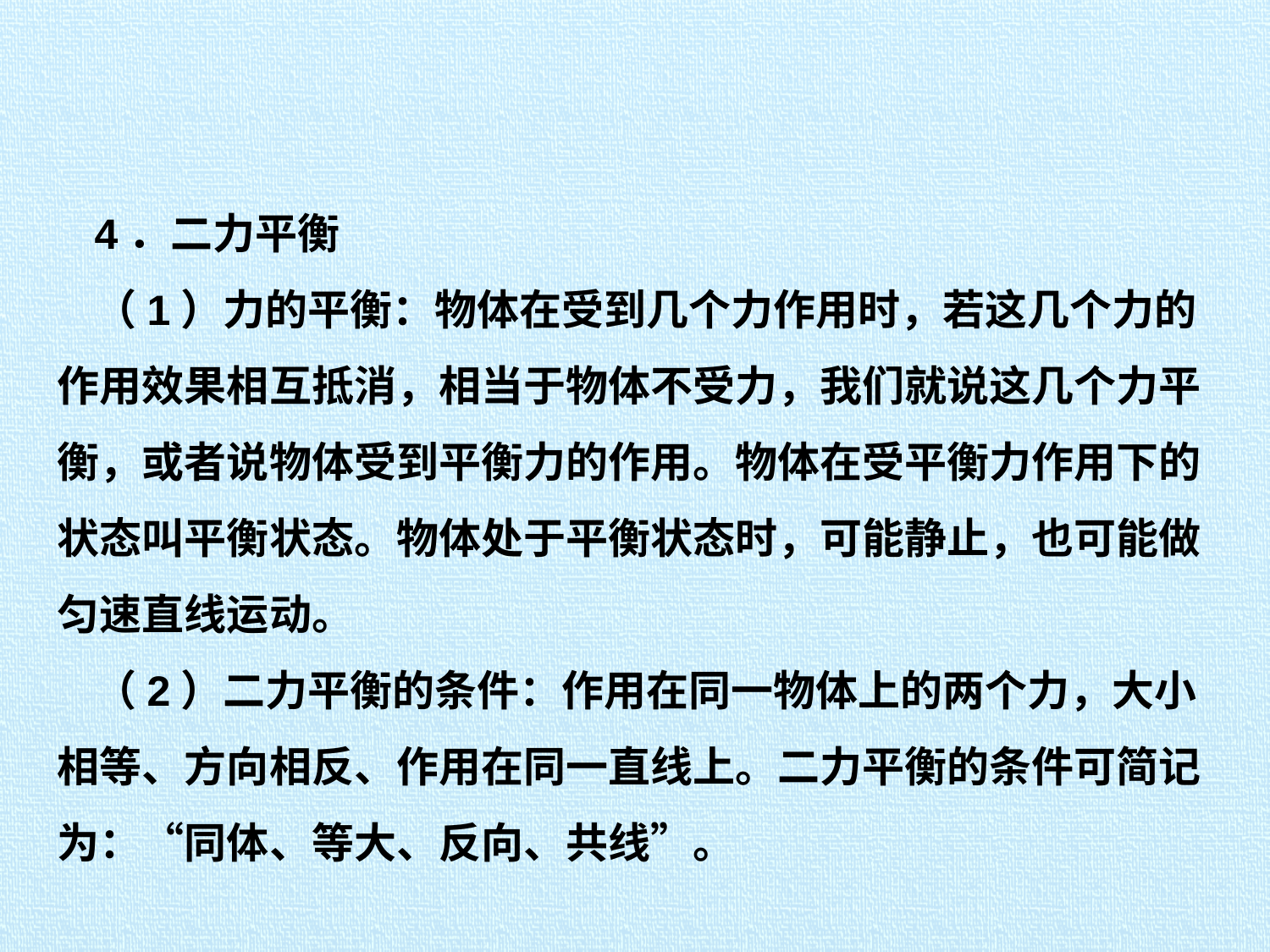

4．二力平衡
（1）力的平衡：物体在受到几个力作用时，若这几个力的作用效果相互抵消，相当于物体不受力，我们就说这几个力平衡，或者说物体受到平衡力的作用。物体在受平衡力作用下的状态叫平衡状态。物体处于平衡状态时，可能静止，也可能做匀速直线运动。
（2）二力平衡的条件：作用在同一物体上的两个力，大小相等、方向相反、作用在同一直线上。二力平衡的条件可简记为：“同体、等大、反向、共线”。